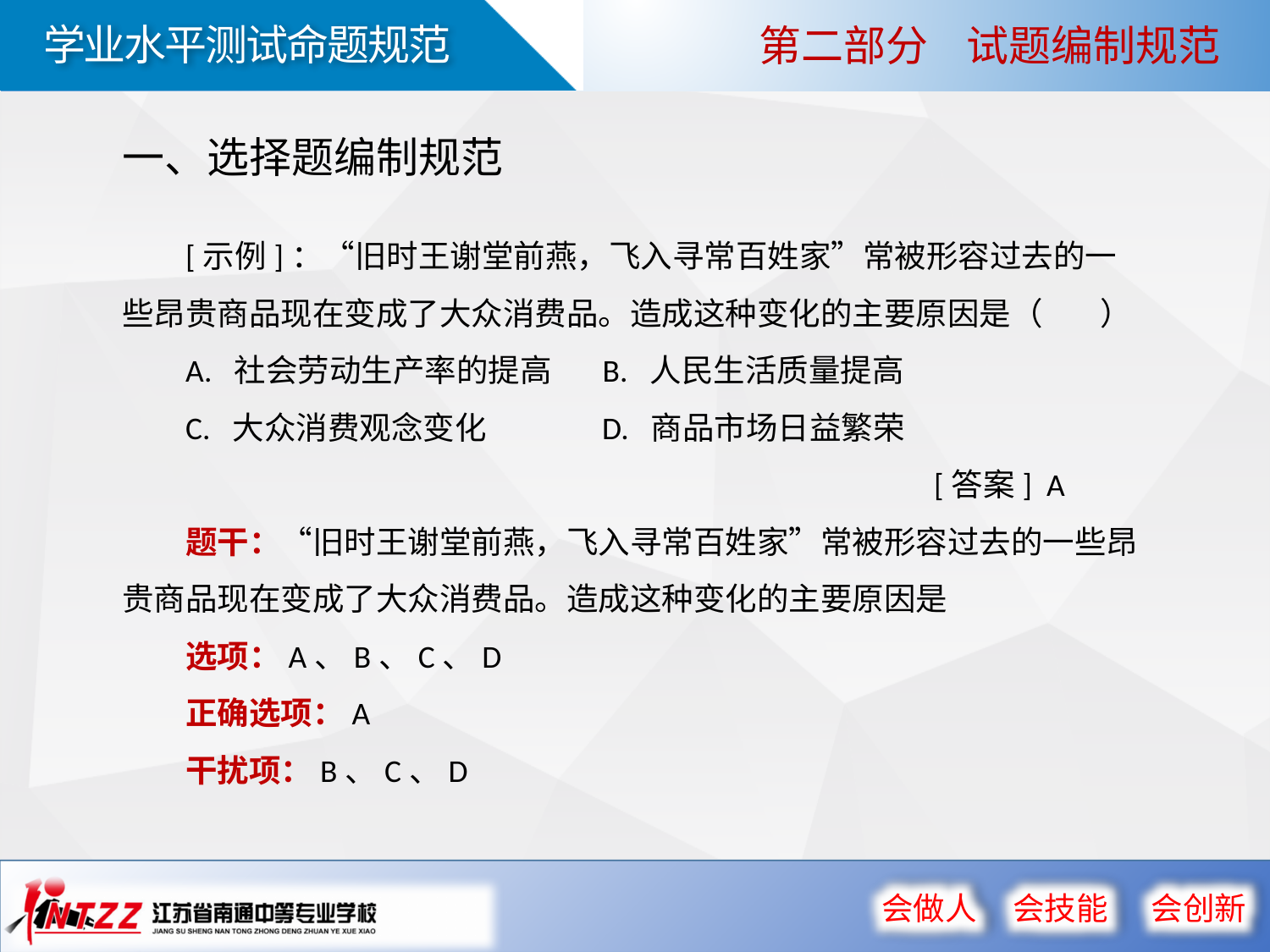

第二部分    试题编制规范
一、选择题编制规范
[示例]：“旧时王谢堂前燕，飞入寻常百姓家”常被形容过去的一些昂贵商品现在变成了大众消费品。造成这种变化的主要原因是（        ）
A.  社会劳动生产率的提高      B.  人民生活质量提高
C.  大众消费观念变化               D.  商品市场日益繁荣
                                                                                                        [答案]  A
题干：“旧时王谢堂前燕，飞入寻常百姓家”常被形容过去的一些昂贵商品现在变成了大众消费品。造成这种变化的主要原因是
选项：A、B、C、D
正确选项：A
干扰项：B、C、D